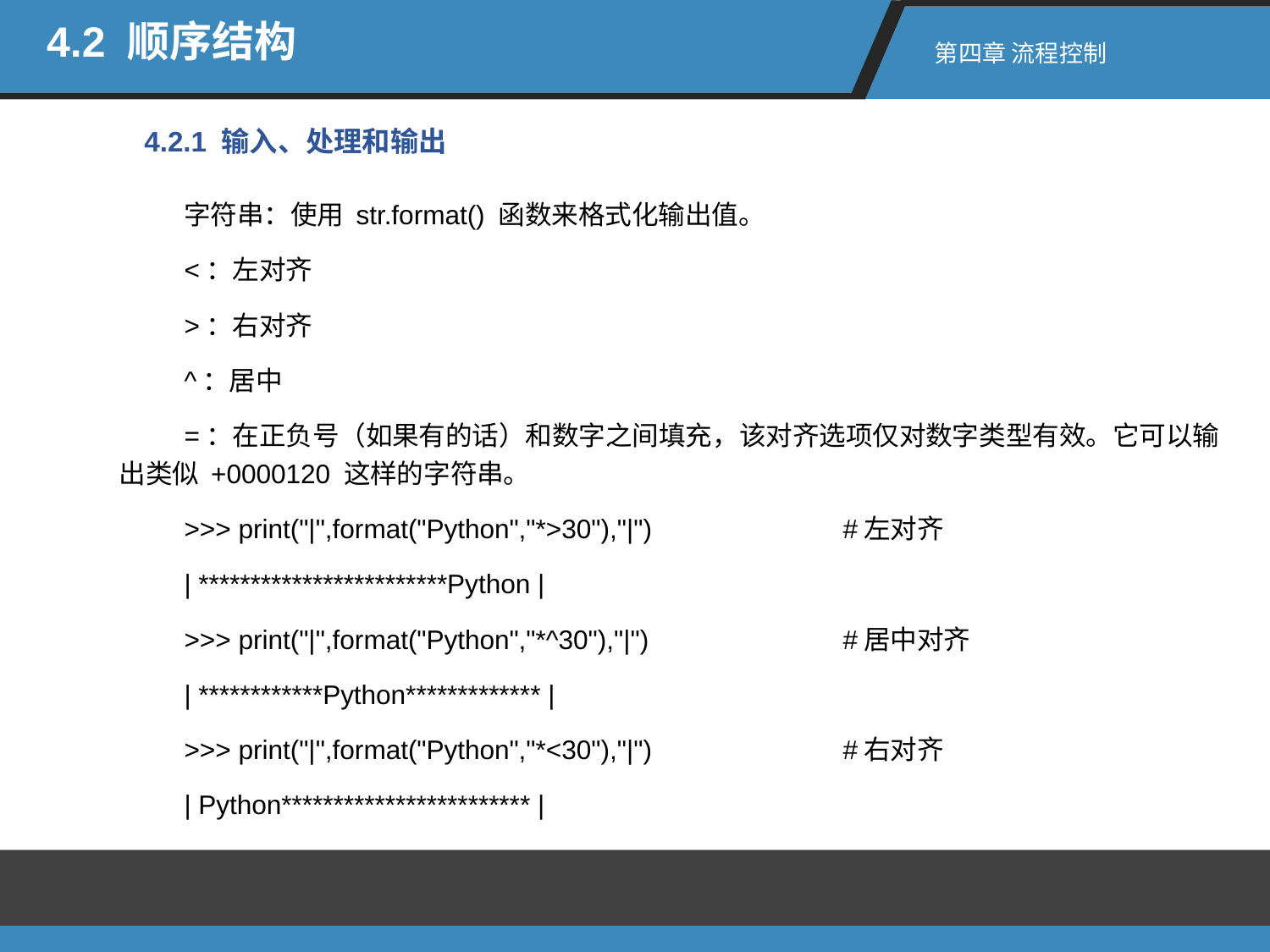

4.2 顺序结构
第四章 流程控制
4.2.1 输入、处理和输出
字符串：使用 str.format() 函数来格式化输出值。
<：左对齐
>：右对齐
^：居中
=：在正负号（如果有的话）和数字之间填充，该对齐选项仅对数字类型有效。它可以输出类似 +0000120 这样的字符串。
>>> print("|",format("Python","*>30"),"|")    		#左对齐
| ************************Python |
>>> print("|",format("Python","*^30"),"|")    		#居中对齐
| ************Python************* |
>>> print("|",format("Python","*<30"),"|")    		#右对齐
| Python************************ |